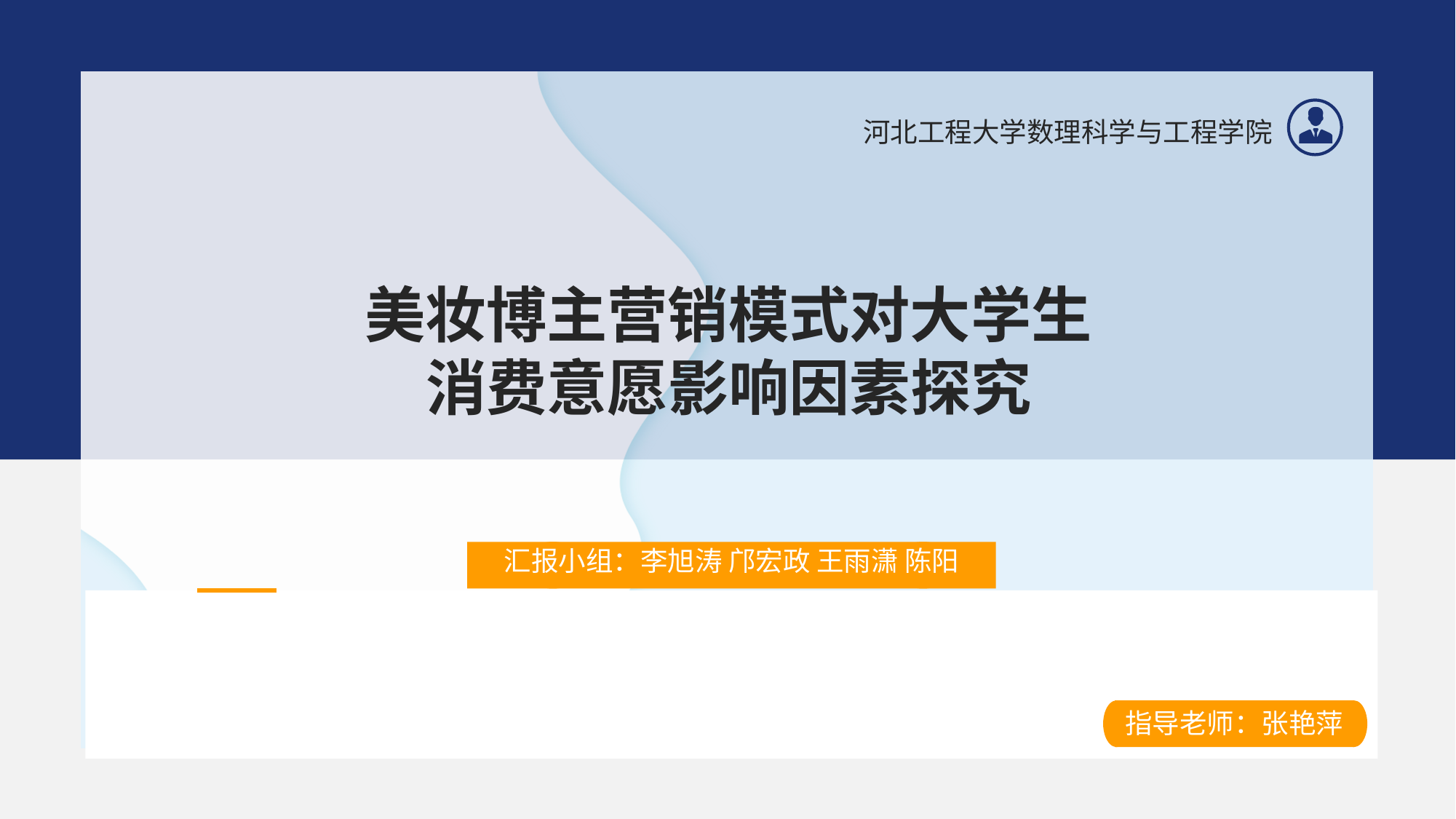

河北工程大学数理科学与工程学院

美妆博主营销模式对大学生消费意愿影响因素探究
汇报小组：李旭涛 邝宏政 王雨潇 陈阳

·

指导老师：张艳萍